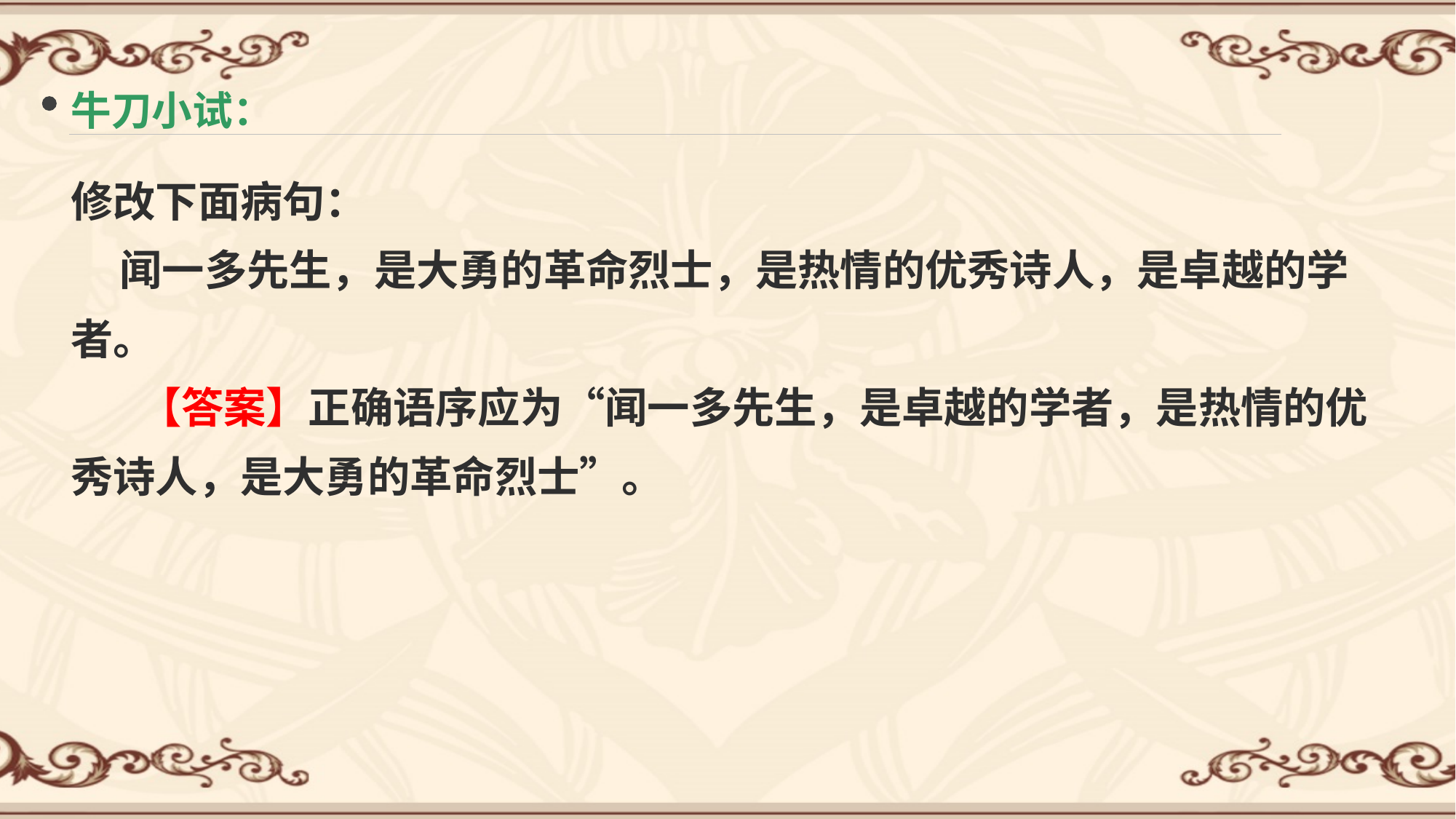

牛刀小试：

修改下面病句：
    闻一多先生，是大勇的革命烈士，是热情的优秀诗人，是卓越的学者。
      【答案】正确语序应为“闻一多先生，是卓越的学者，是热情的优秀诗人，是大勇的革命烈士”。